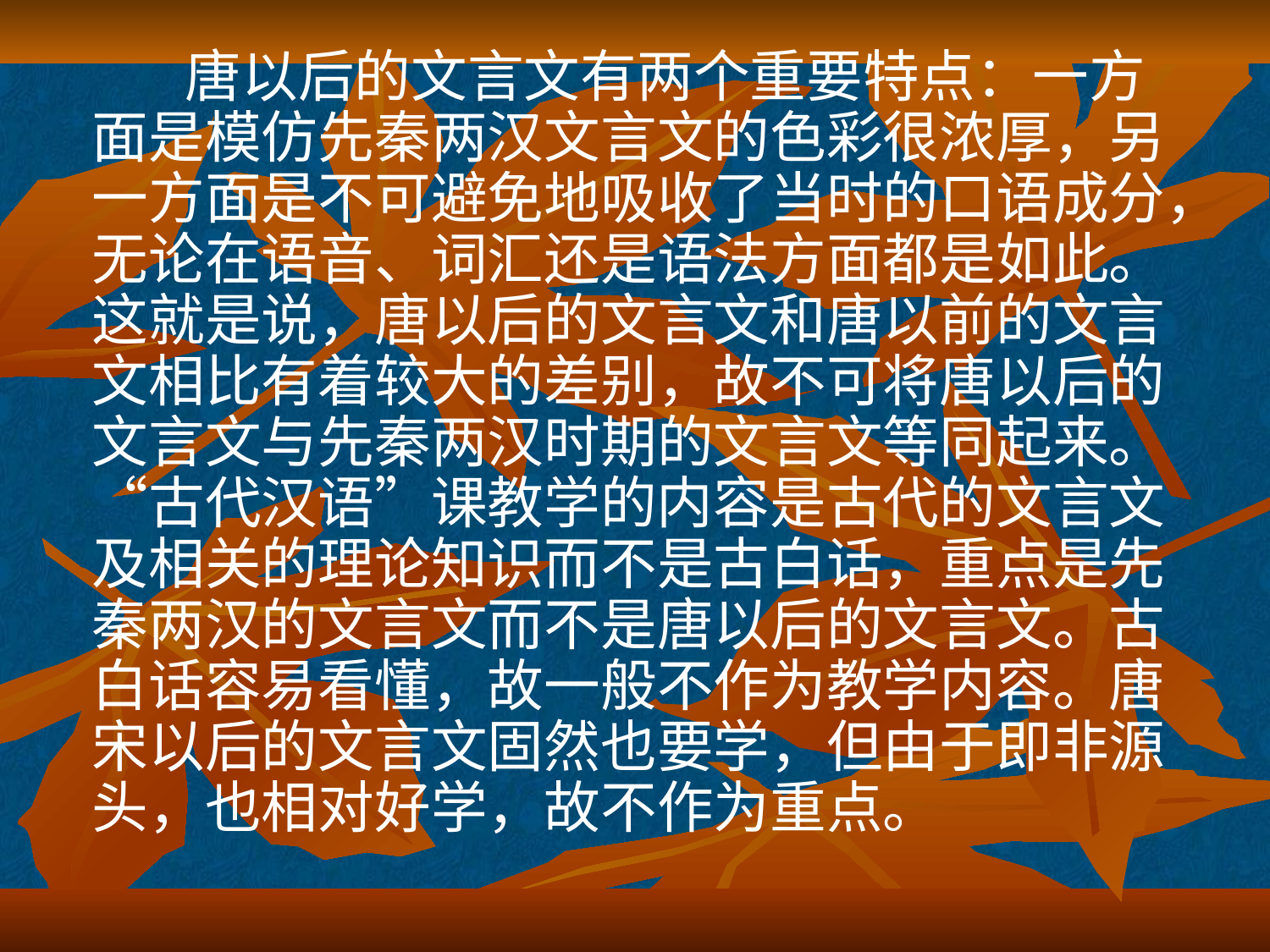

唐以后的文言文有两个重要特点：一方面是模仿先秦两汉文言文的色彩很浓厚，另一方面是不可避免地吸收了当时的口语成分，无论在语音、词汇还是语法方面都是如此。这就是说，唐以后的文言文和唐以前的文言文相比有着较大的差别，故不可将唐以后的文言文与先秦两汉时期的文言文等同起来。“古代汉语”课教学的内容是古代的文言文及相关的理论知识而不是古白话，重点是先秦两汉的文言文而不是唐以后的文言文。古白话容易看懂，故一般不作为教学内容。唐宋以后的文言文固然也要学，但由于即非源头，也相对好学，故不作为重点。